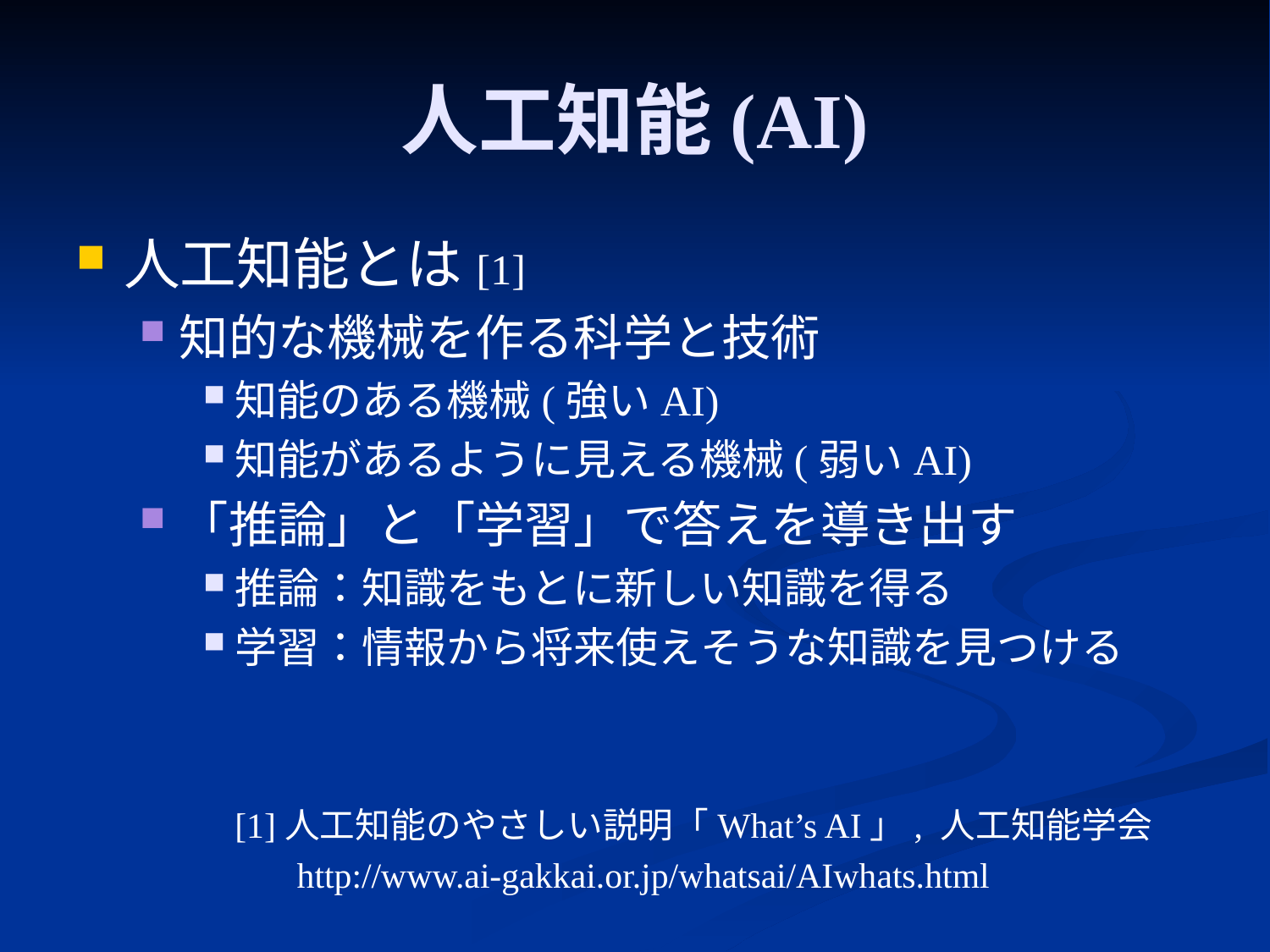

# 人工知能(AI)
人工知能とは[1]
知的な機械を作る科学と技術
知能のある機械(強いAI)
知能があるように見える機械(弱いAI)
「推論」と「学習」で答えを導き出す
推論：知識をもとに新しい知識を得る
学習：情報から将来使えそうな知識を見つける
[1]人工知能のやさしい説明「What’s AI」, 人工知能学会
       http://www.ai-gakkai.or.jp/whatsai/AIwhats.html